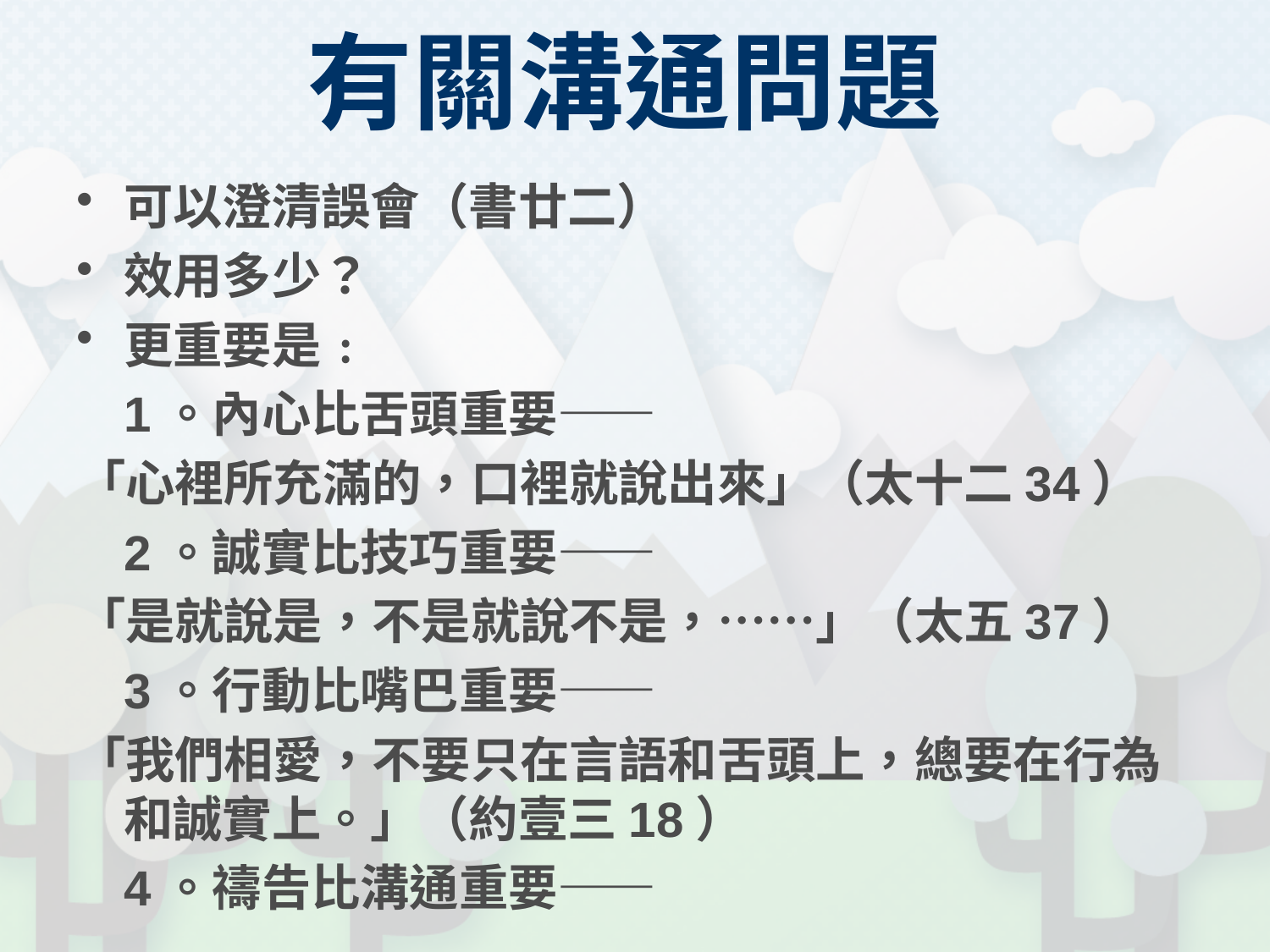

# 有關溝通問題
可以澄清誤會（書廿二）
效用多少？
更重要是﹕
	1。內心比舌頭重要——
「心裡所充滿的，口裡就說出來」（太十二34）
	2。誠實比技巧重要——
「是就說是，不是就說不是，……」（太五37）
	3。行動比嘴巴重要——
「我們相愛，不要只在言語和舌頭上，總要在行為和誠實上。」（約壹三18）
	4。禱告比溝通重要——